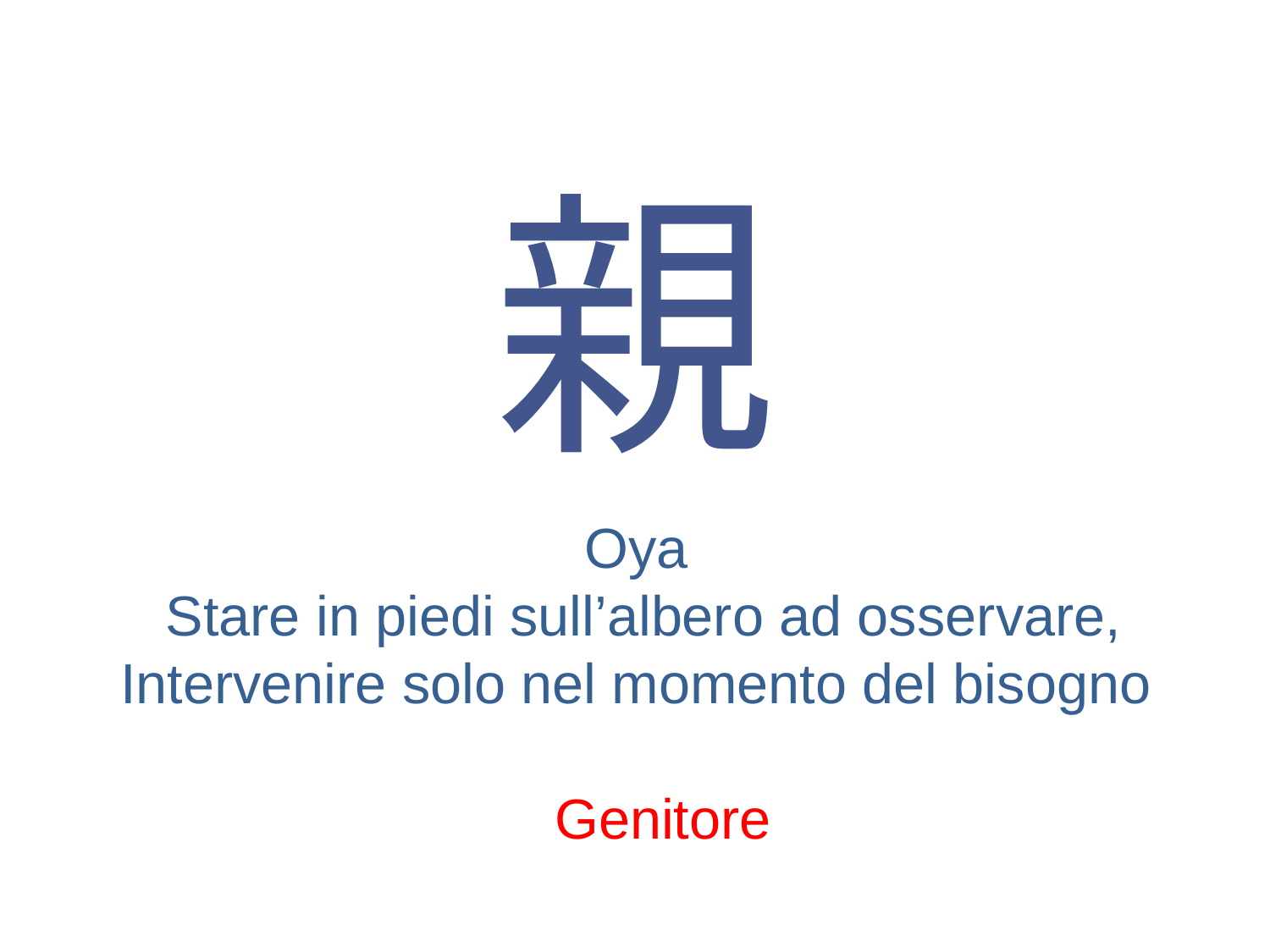

親

Oya
 Stare in piedi sull’albero ad osservare,
Intervenire solo nel momento del bisogno

　Genitore